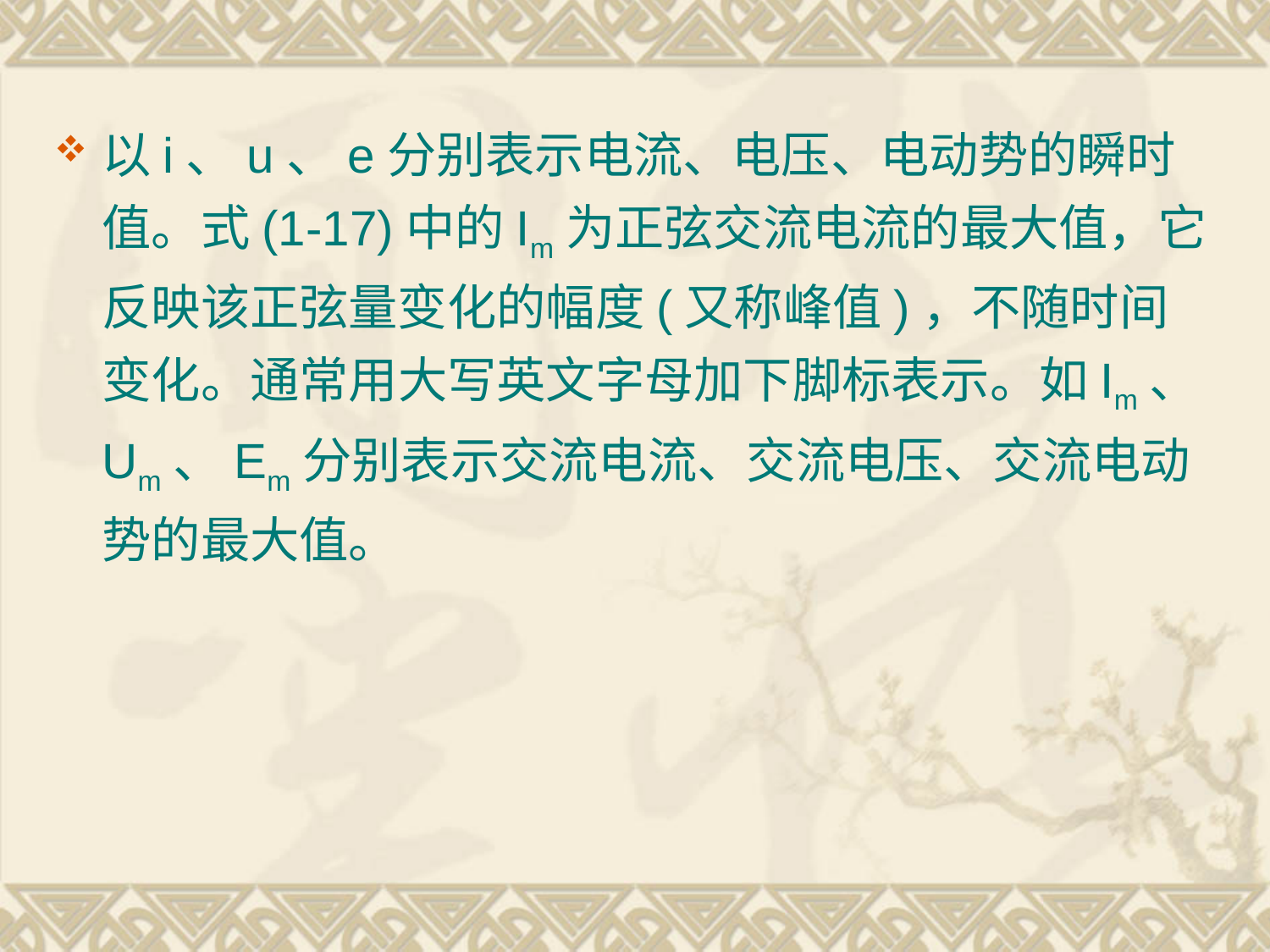

以i、u、e分别表示电流、电压、电动势的瞬时值。式(1-17)中的Im为正弦交流电流的最大值，它反映该正弦量变化的幅度(又称峰值)，不随时间变化。通常用大写英文字母加下脚标表示。如Im、Um、Em分别表示交流电流、交流电压、交流电动势的最大值。